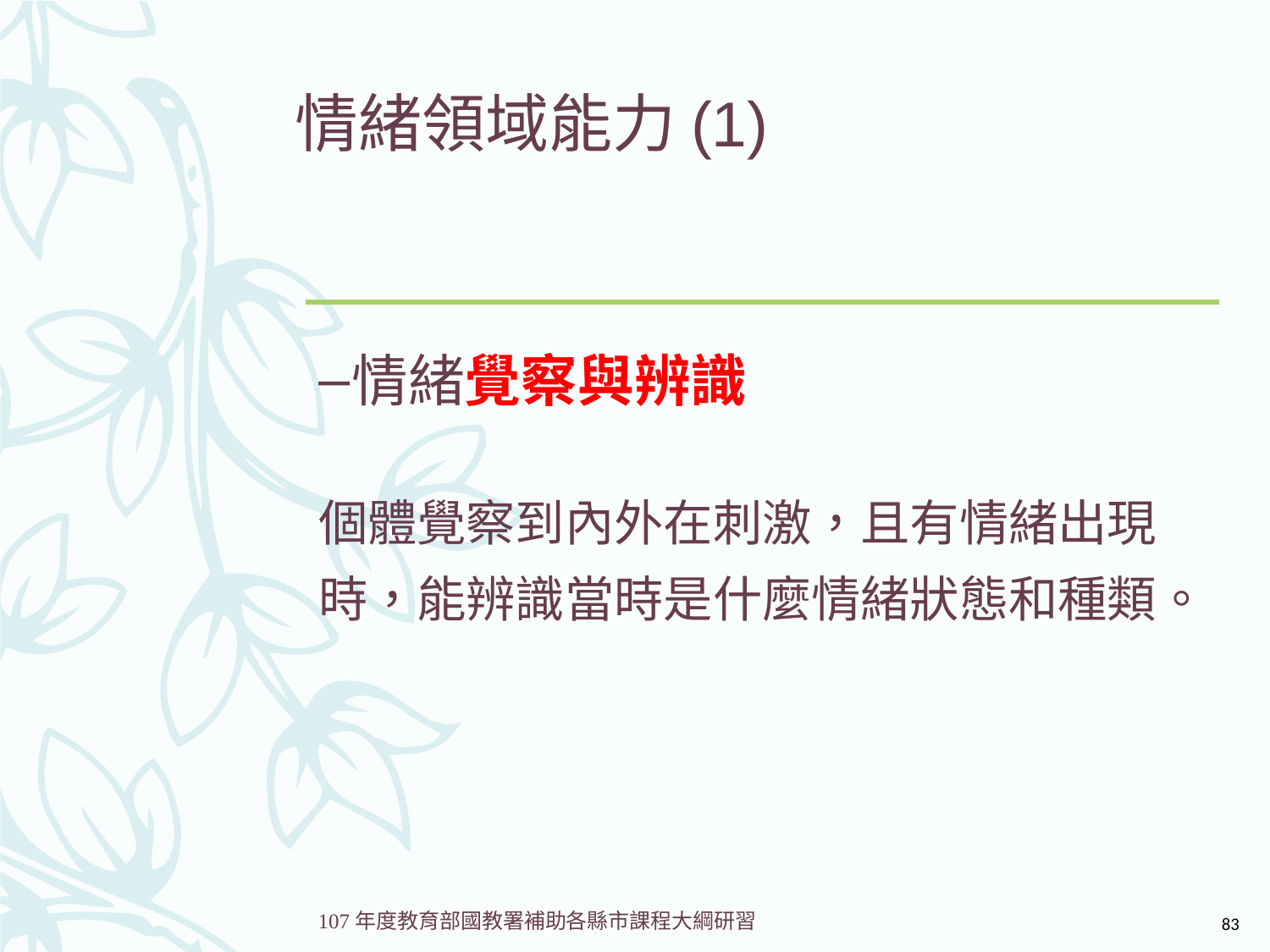

# 情緒領域能力(1)
情緒覺察與辨識

個體覺察到內外在刺激，且有情緒出現
時，能辨識當時是什麼情緒狀態和種類。
83
107年度教育部國教署補助各縣市課程大綱研習